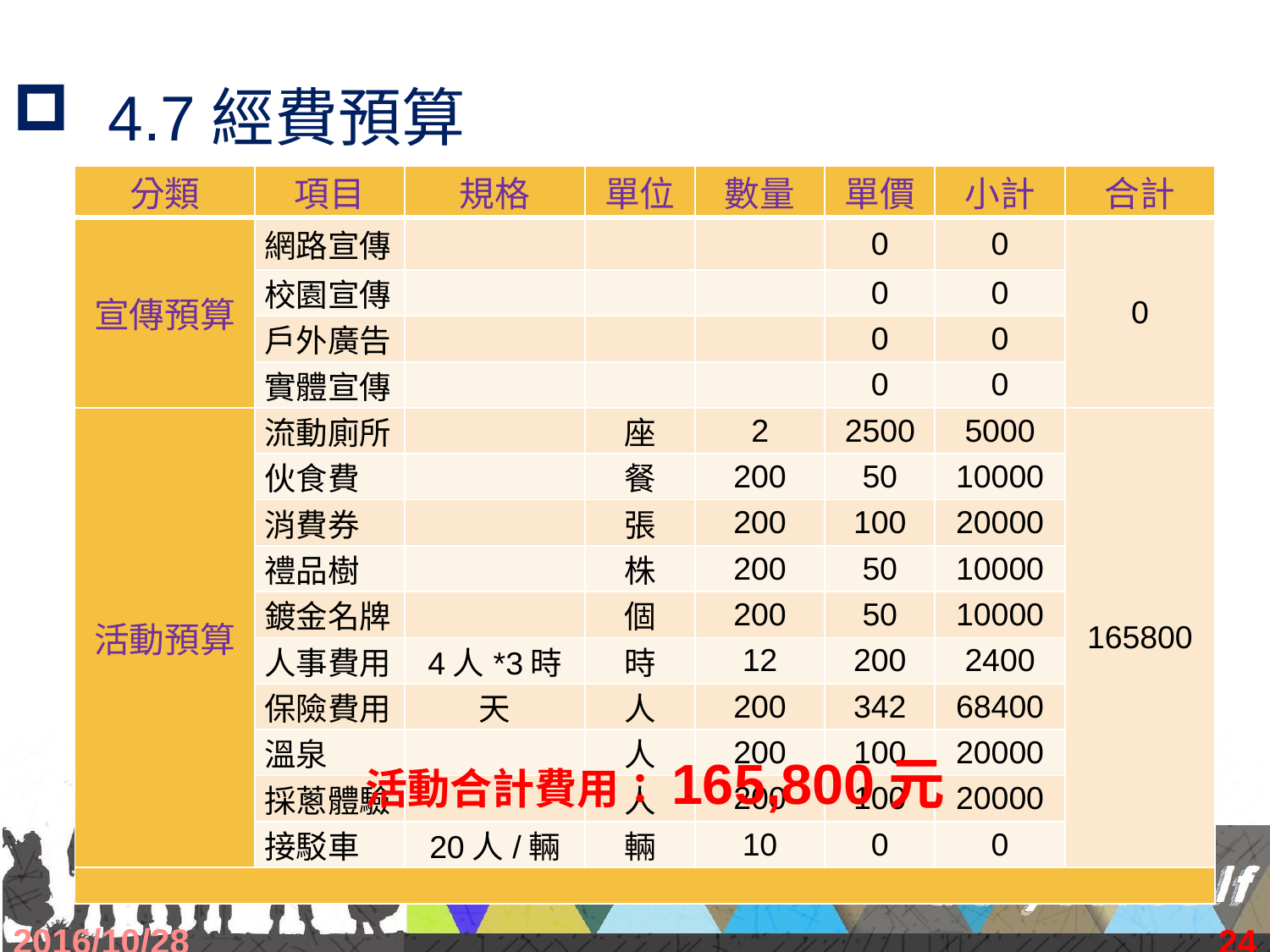

# 4.7經費預算
| 分類 | 項目 | 規格 | 單位 | 數量 | 單價 | 小計 | 合計 |
| --- | --- | --- | --- | --- | --- | --- | --- |
| 宣傳預算 | 網路宣傳 |  |  |  | 0 | 0 | 0 |
|  | 校園宣傳 |  |  |  | 0 | 0 |  |
|  | 戶外廣告 |  |  |  | 0 | 0 |  |
|  | 實體宣傳 |  |  |  | 0 | 0 |  |
| 活動預算 | 流動廁所 |  | 座 | 2 | 2500 | 5000 | 165800 |
|  | 伙食費 |  | 餐 | 200 | 50 | 10000 |  |
|  | 消費券 |  | 張 | 200 | 100 | 20000 |  |
|  | 禮品樹 |  | 株 | 200 | 50 | 10000 |  |
|  | 鍍金名牌 |  | 個 | 200 | 50 | 10000 |  |
|  | 人事費用 | 4人\*3時 | 時 | 12 | 200 | 2400 |  |
|  | 保險費用 | 天 | 人 | 200 | 342 | 68400 |  |
|  | 溫泉 |  | 人 | 200 | 100 | 20000 |  |
|  | 採蔥體驗 |  | 人 | 200 | 100 | 20000 |  |
|  | 接駁車 | 20人/輛 | 輛 | 10 | 0 | 0 |  |
|  |  |  |  |  |  |  |  |
活動合計費用：165,800元
2016/10/28
24